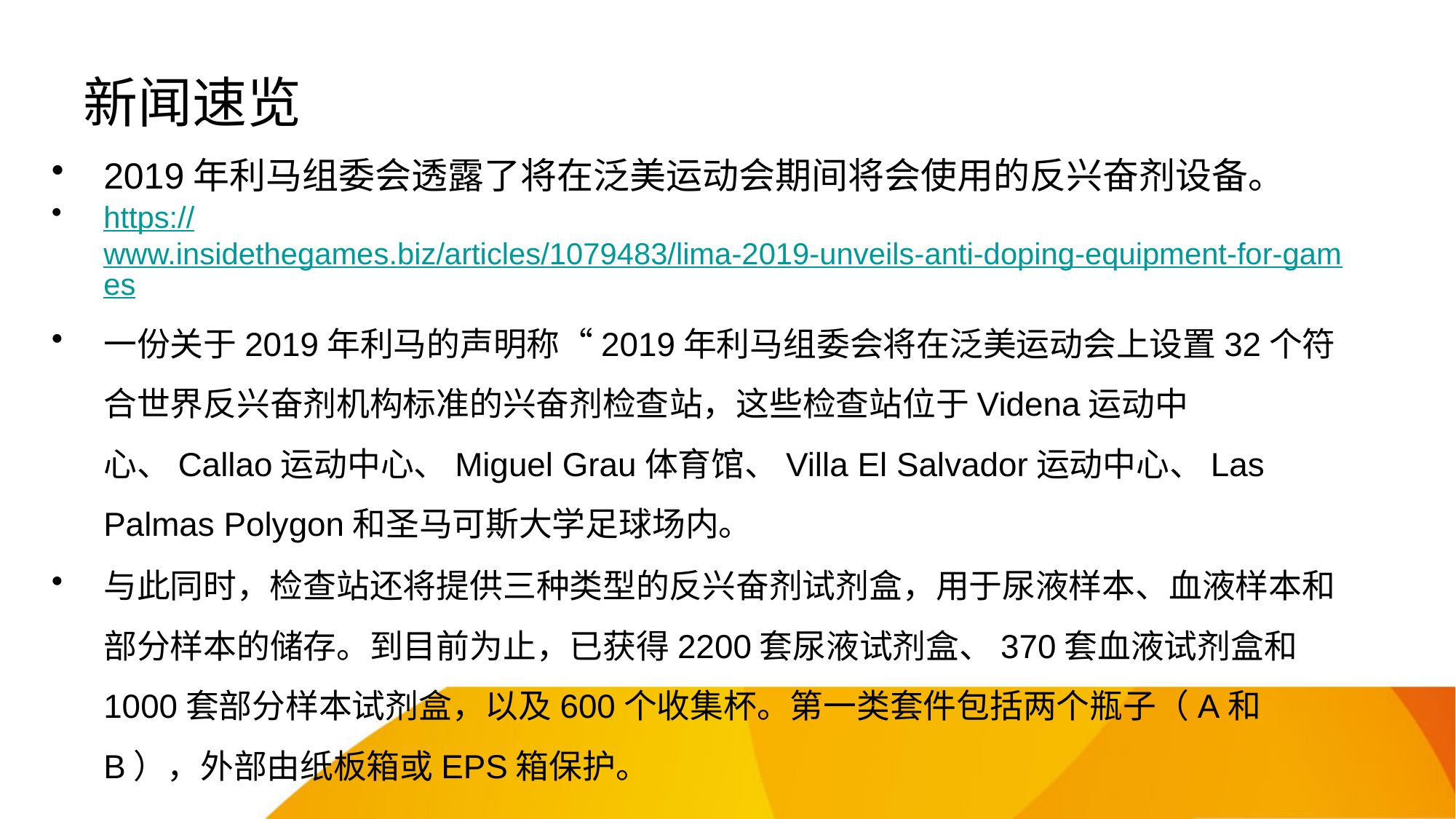

# 新闻速览
2019年利马组委会透露了将在泛美运动会期间将会使用的反兴奋剂设备。
https://www.insidethegames.biz/articles/1079483/lima-2019-unveils-anti-doping-equipment-for-games
一份关于2019年利马的声明称“2019年利马组委会将在泛美运动会上设置32个符合世界反兴奋剂机构标准的兴奋剂检查站，这些检查站位于Videna运动中心、Callao运动中心、Miguel Grau体育馆、Villa El Salvador运动中心、Las Palmas Polygon和圣马可斯大学足球场内。
与此同时，检查站还将提供三种类型的反兴奋剂试剂盒，用于尿液样本、血液样本和部分样本的储存。到目前为止，已获得2200套尿液试剂盒、370套血液试剂盒和1000套部分样本试剂盒，以及600个收集杯。第一类套件包括两个瓶子（A和B），外部由纸板箱或EPS箱保护。